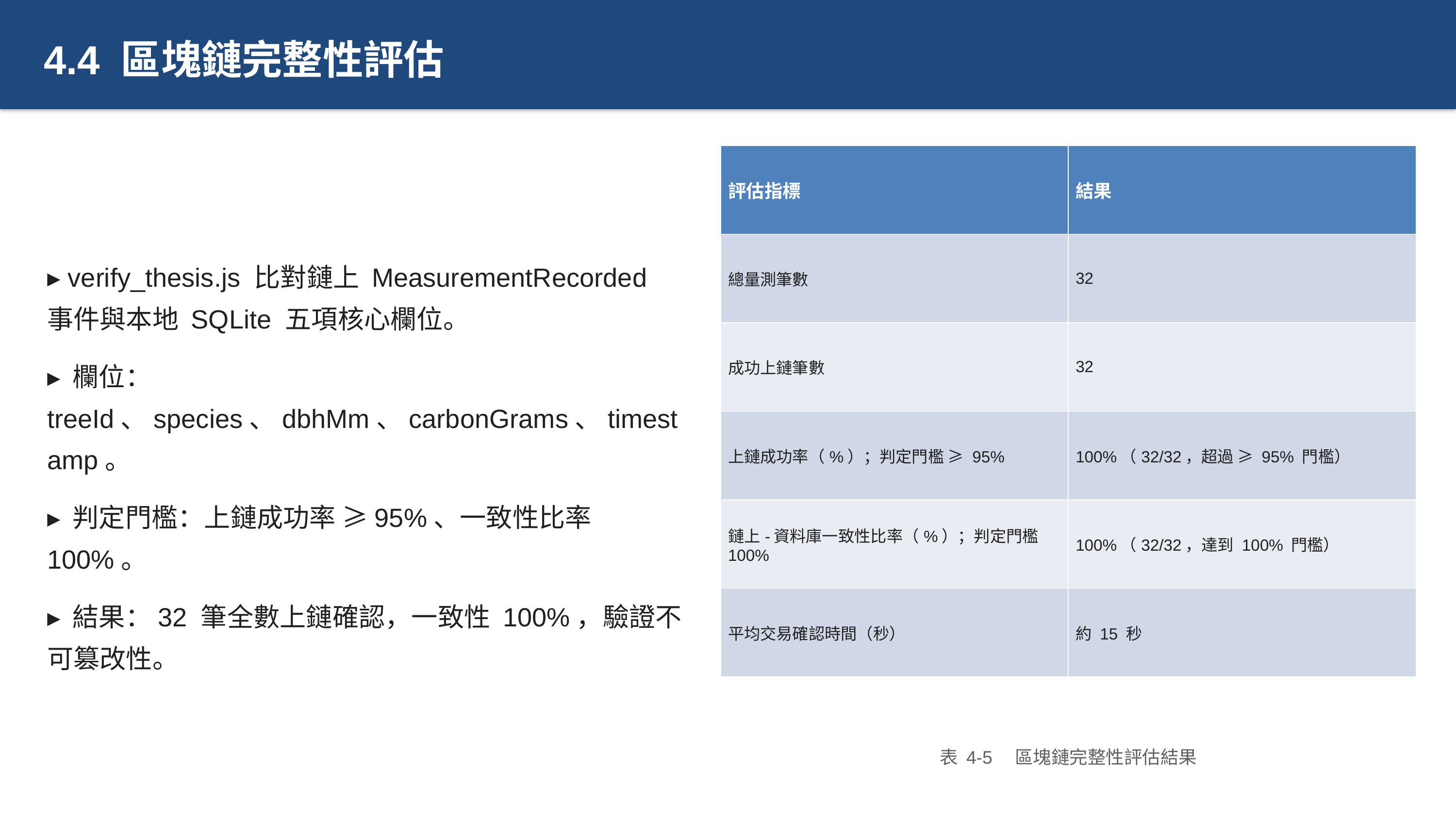

4.4 區塊鏈完整性評估
▸ verify_thesis.js 比對鏈上 MeasurementRecorded 事件與本地 SQLite 五項核心欄位。
▸ 欄位：treeId、species、dbhMm、carbonGrams、timestamp。
▸ 判定門檻：上鏈成功率 ≥95%、一致性比率 100%。
▸ 結果：32 筆全數上鏈確認，一致性 100%，驗證不可篡改性。
| 評估指標 | 結果 |
| --- | --- |
| 總量測筆數 | 32 |
| 成功上鏈筆數 | 32 |
| 上鏈成功率（%）；判定門檻 ≥ 95% | 100%（32/32，超過 ≥ 95% 門檻） |
| 鏈上-資料庫一致性比率（%）；判定門檻 100% | 100%（32/32，達到 100% 門檻） |
| 平均交易確認時間（秒） | 約 15 秒 |
表 4-5　區塊鏈完整性評估結果